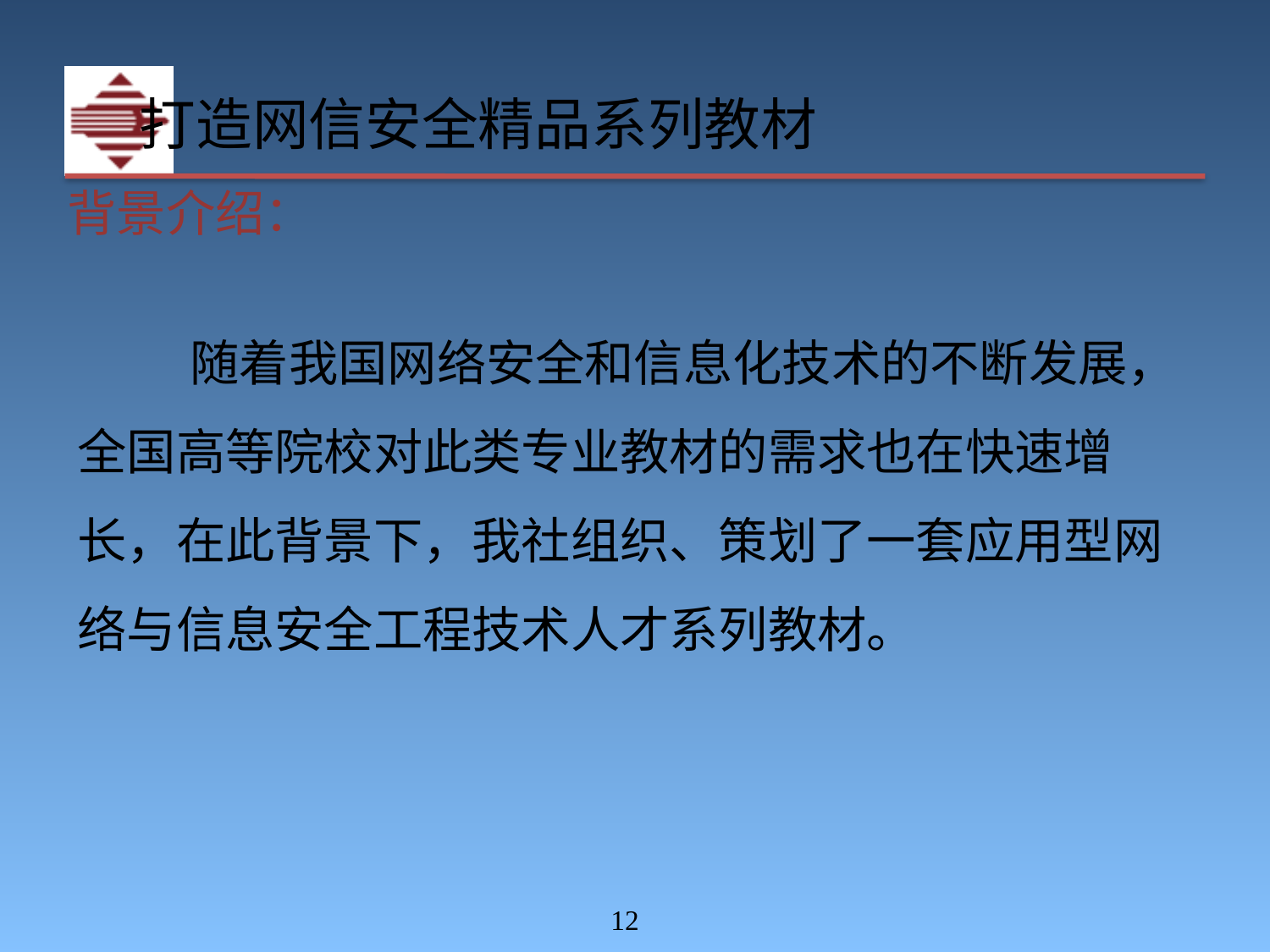

# 打造网信安全精品系列教材
背景介绍：
         随着我国网络安全和信息化技术的不断发展，全国高等院校对此类专业教材的需求也在快速增长，在此背景下，我社组织、策划了一套应用型网络与信息安全工程技术人才系列教材。
12